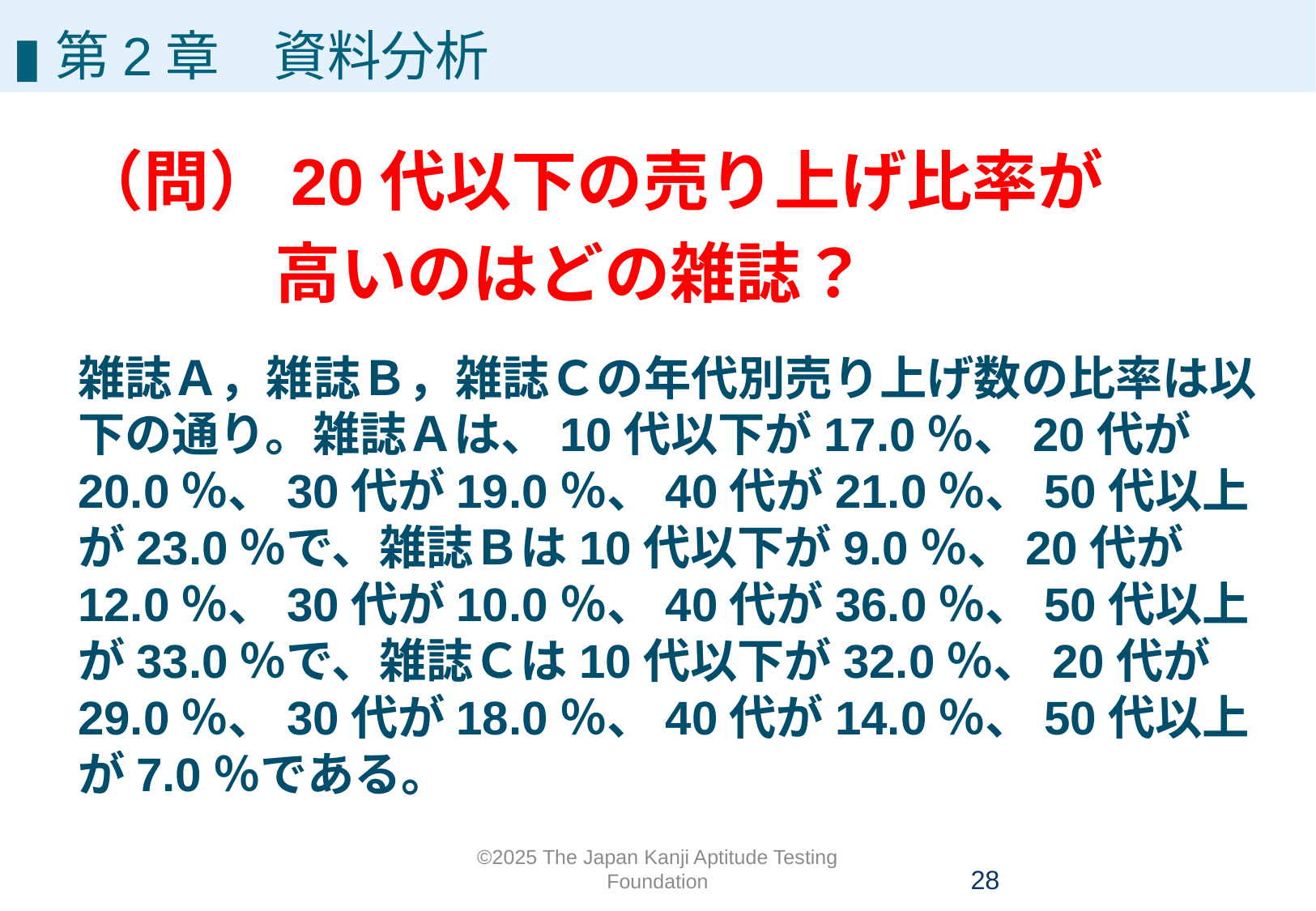

▮第2章　資料分析
（問）20代以下の売り上げ比率が
　　　高いのはどの雑誌？

雑誌Ａ，雑誌Ｂ，雑誌Ｃの年代別売り上げ数の比率は以下の通り。雑誌Ａは、10代以下が17.0％、20代が20.0％、30代が19.0％、40代が21.0％、50代以上が23.0％で、雑誌Ｂは10代以下が9.0％、20代が12.0％、30代が10.0％、40代が36.0％、50代以上が33.0％で、雑誌Ｃは10代以下が32.0％、20代が29.0％、30代が18.0％、40代が14.0％、50代以上が7.0％である。

©2025 The Japan Kanji Aptitude Testing Foundation
28